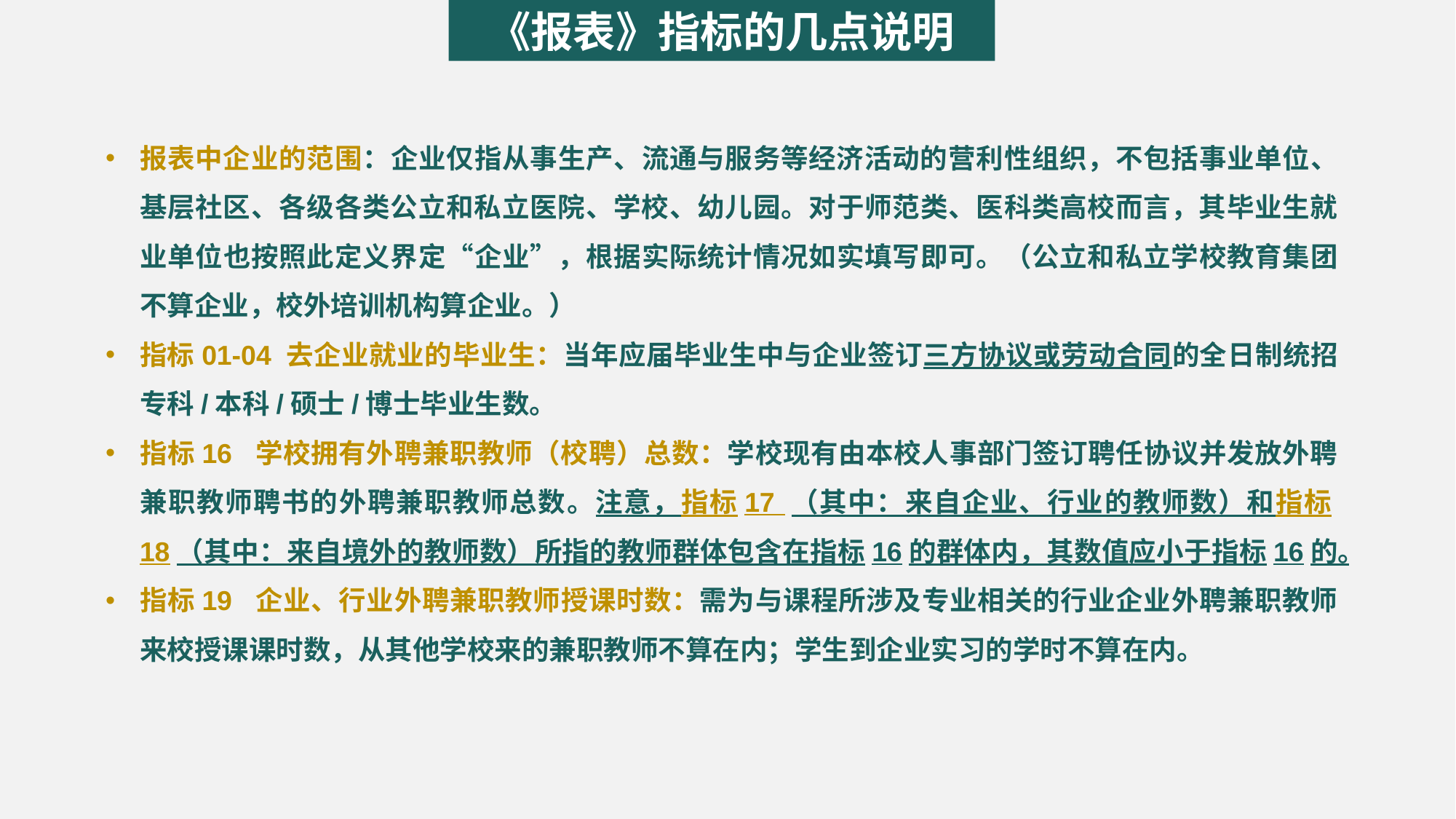

《报表》指标的几点说明
报表中企业的范围：企业仅指从事生产、流通与服务等经济活动的营利性组织，不包括事业单位、基层社区、各级各类公立和私立医院、学校、幼儿园。对于师范类、医科类高校而言，其毕业生就业单位也按照此定义界定“企业”，根据实际统计情况如实填写即可。（公立和私立学校教育集团不算企业，校外培训机构算企业。）
指标01-04 去企业就业的毕业生：当年应届毕业生中与企业签订三方协议或劳动合同的全日制统招专科/本科/硕士/博士毕业生数。
指标16  学校拥有外聘兼职教师（校聘）总数：学校现有由本校人事部门签订聘任协议并发放外聘兼职教师聘书的外聘兼职教师总数。注意，指标17 （其中：来自企业、行业的教师数）和指标18（其中：来自境外的教师数）所指的教师群体包含在指标16的群体内，其数值应小于指标16的。
指标19  企业、行业外聘兼职教师授课时数：需为与课程所涉及专业相关的行业企业外聘兼职教师来校授课课时数，从其他学校来的兼职教师不算在内；学生到企业实习的学时不算在内。

13